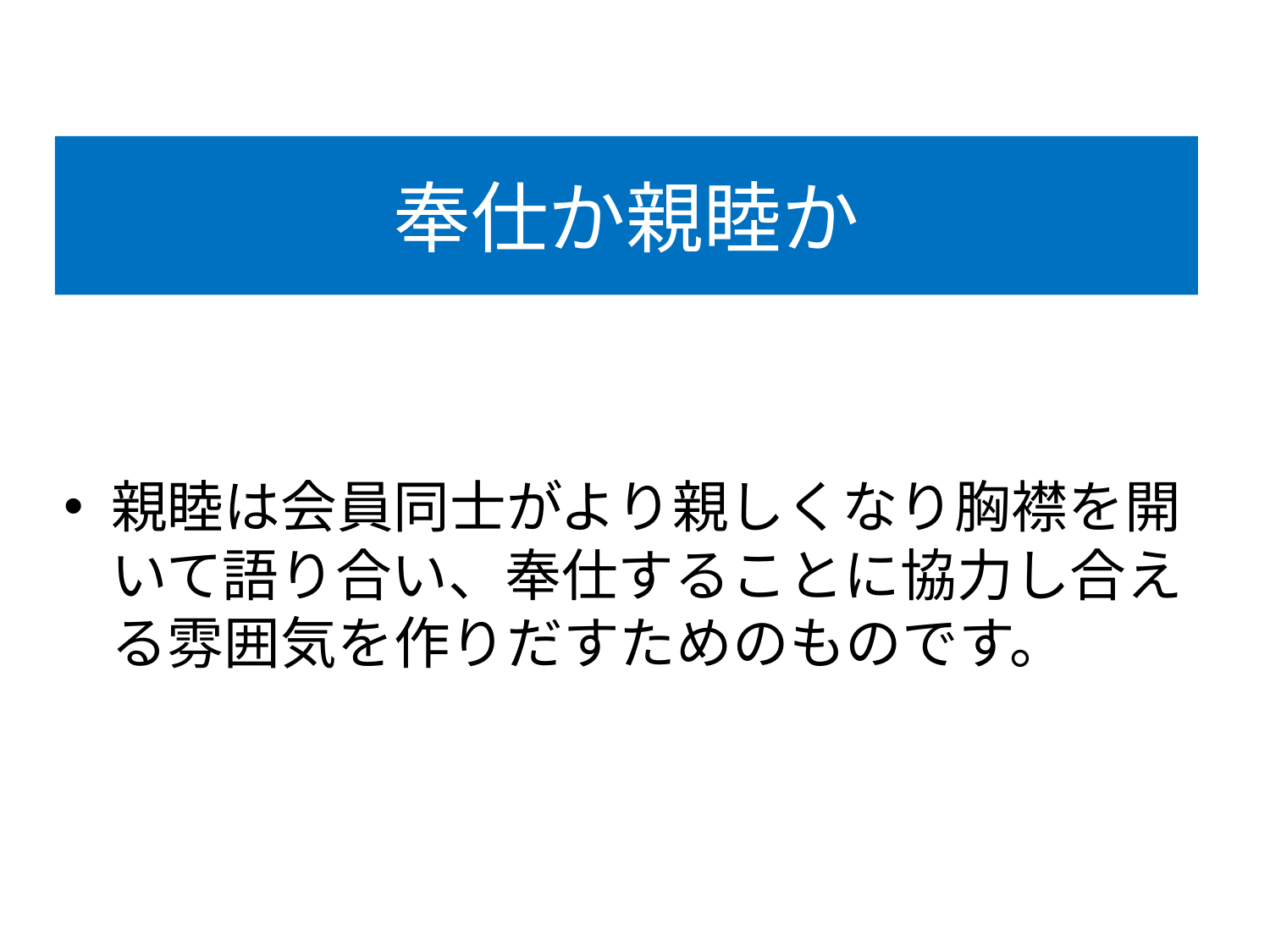

# 奉仕か親睦か
親睦は会員同士がより親しくなり胸襟を開いて語り合い、奉仕することに協力し合える雰囲気を作りだすためのものです。